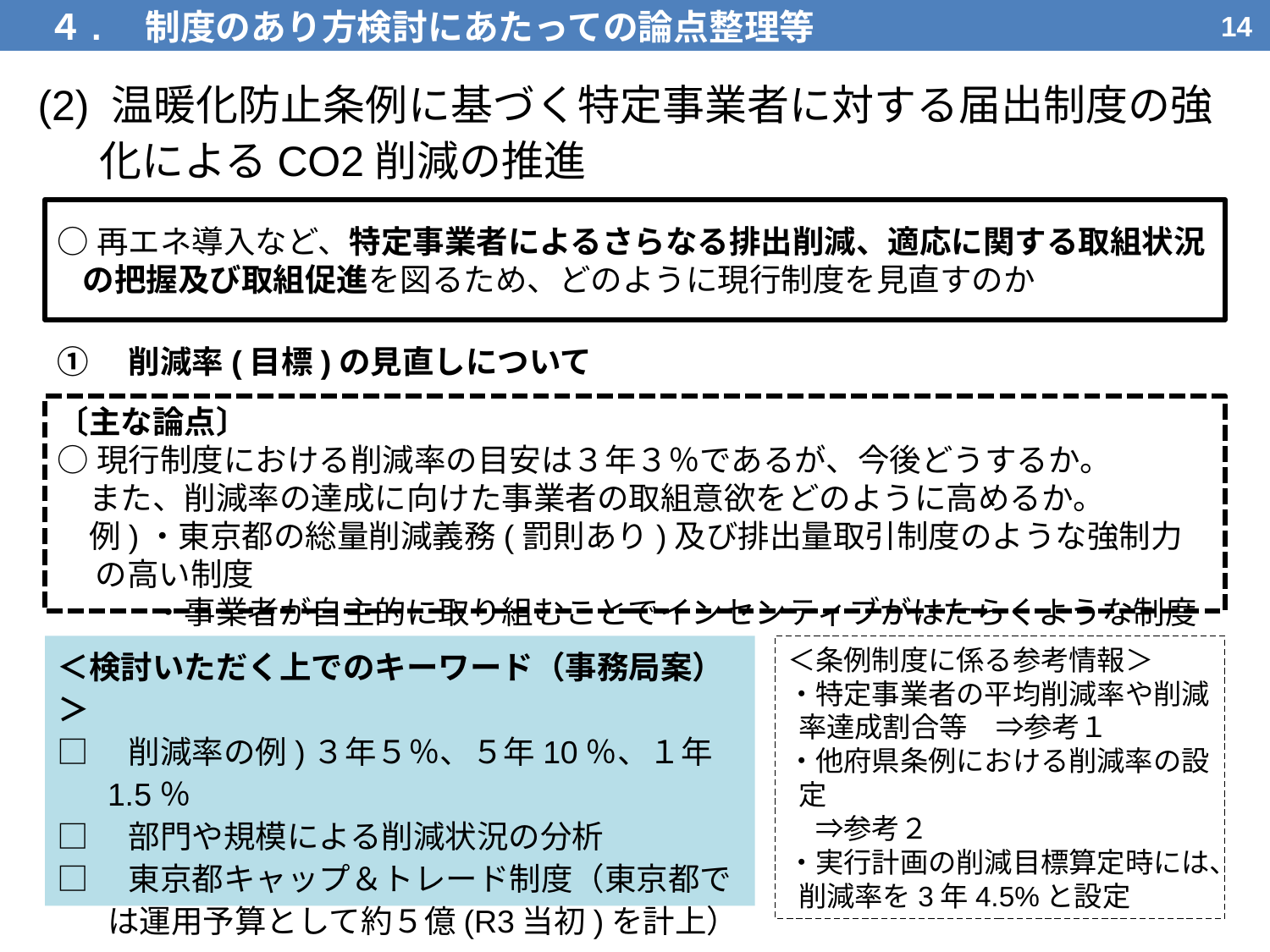

４.　制度のあり方検討にあたっての論点整理等
14
(2) 温暖化防止条例に基づく特定事業者に対する届出制度の強化によるCO2削減の推進
○再エネ導入など、特定事業者によるさらなる排出削減、適応に関する取組状況の把握及び取組促進を図るため、どのように現行制度を見直すのか
①　削減率(目標)の見直しについて
〔主な論点〕
○現行制度における削減率の目安は３年３％であるが、今後どうするか。
　また、削減率の達成に向けた事業者の取組意欲をどのように高めるか。
　例)・東京都の総量削減義務(罰則あり)及び排出量取引制度のような強制力の高い制度
　　　・事業者が自主的に取り組むことでインセンティブがはたらくような制度

＜条例制度に係る参考情報＞
・特定事業者の平均削減率や削減率達成割合等　⇒参考１
・他府県条例における削減率の設定
　⇒参考２
・実行計画の削減目標算定時には、削減率を3年4.5%と設定
＜検討いただく上でのキーワード（事務局案）＞
□　削減率の例)３年５％、５年10％、１年1.5％
□　部門や規模による削減状況の分析
□　東京都キャップ＆トレード制度（東京都では運用予算として約５億(R3当初)を計上）
□　特定事業者へのヒアリング